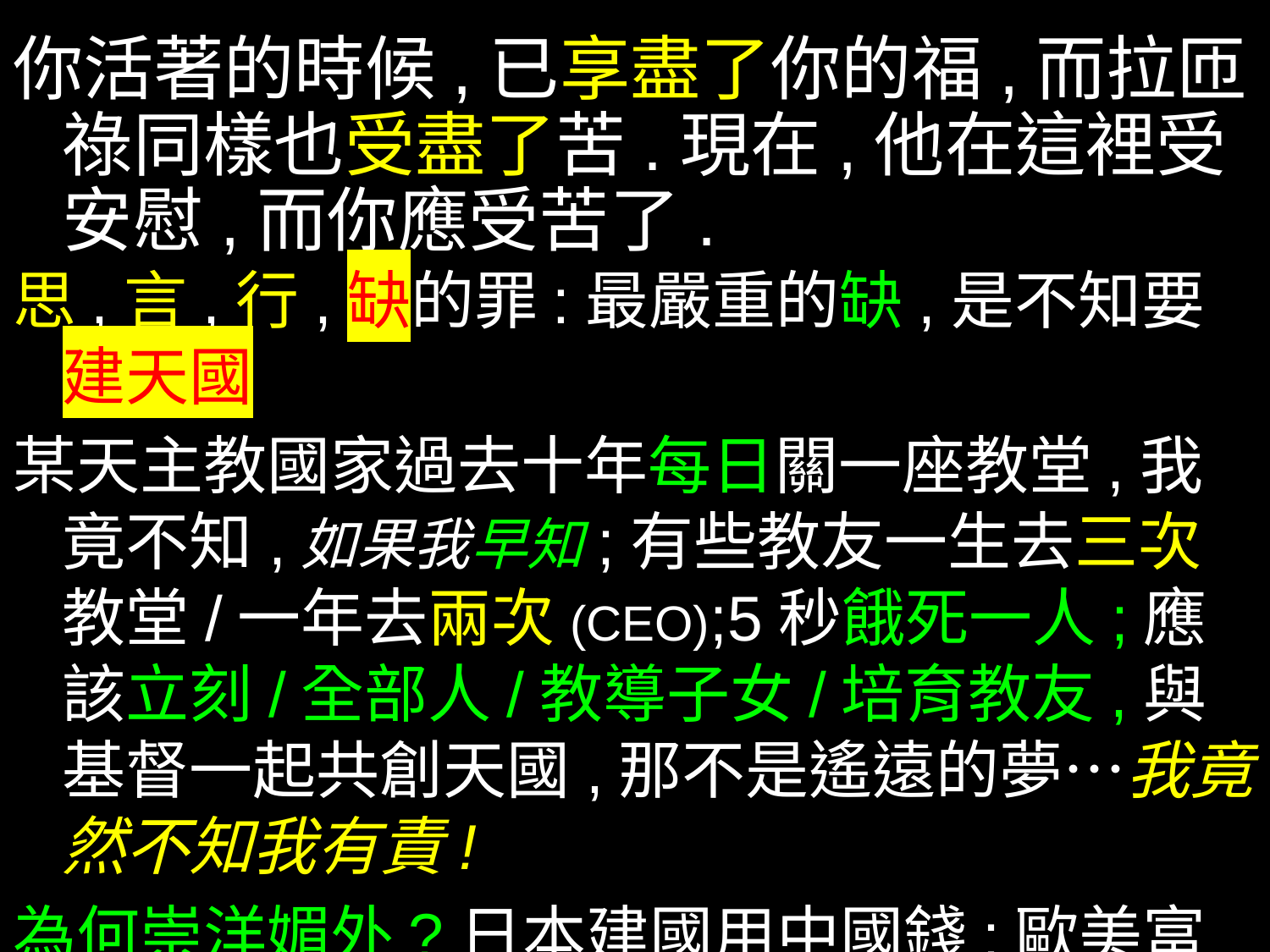

你活著的時候,已享盡了你的福,而拉匝祿同樣也受盡了苦.現在,他在這裡受安慰,而你應受苦了.
思,言,行,缺的罪:最嚴重的缺,是不知要建天國
某天主教國家過去十年每日關一座教堂,我竟不知,如果我早知;有些教友一生去三次教堂/一年去兩次(CEO);5秒餓死一人;應該立刻/全部人/教導子女/培育教友,與基督一起共創天國,那不是遙遠的夢…我竟然不知我有責!
為何崇洋媚外?日本建國用中國錢;歐美富強用奴隸血 (Tasmania最後一位女人Truganini)